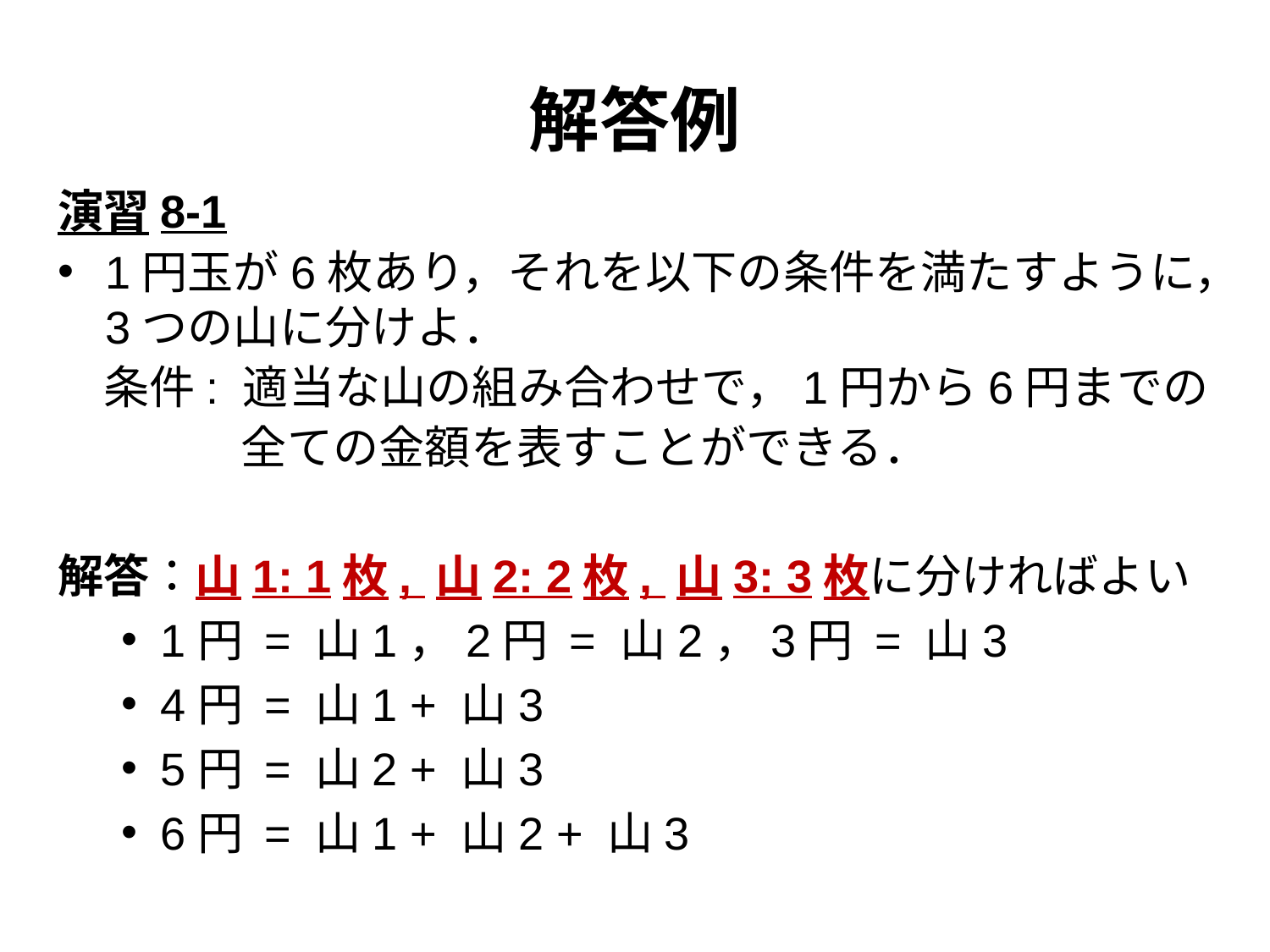

# 解答例
演習8-1
1円玉が6枚あり，それを以下の条件を満たすように，3つの山に分けよ．
　条件: 適当な山の組み合わせで，1円から6円までの
　　　　全ての金額を表すことができる．

解答：山1: 1枚, 山2: 2枚, 山3: 3枚に分ければよい
1円 = 山1，2円 = 山2，3円 = 山3
4円 = 山1 + 山3
5円 = 山2 + 山3
6円 = 山1 + 山2 + 山3